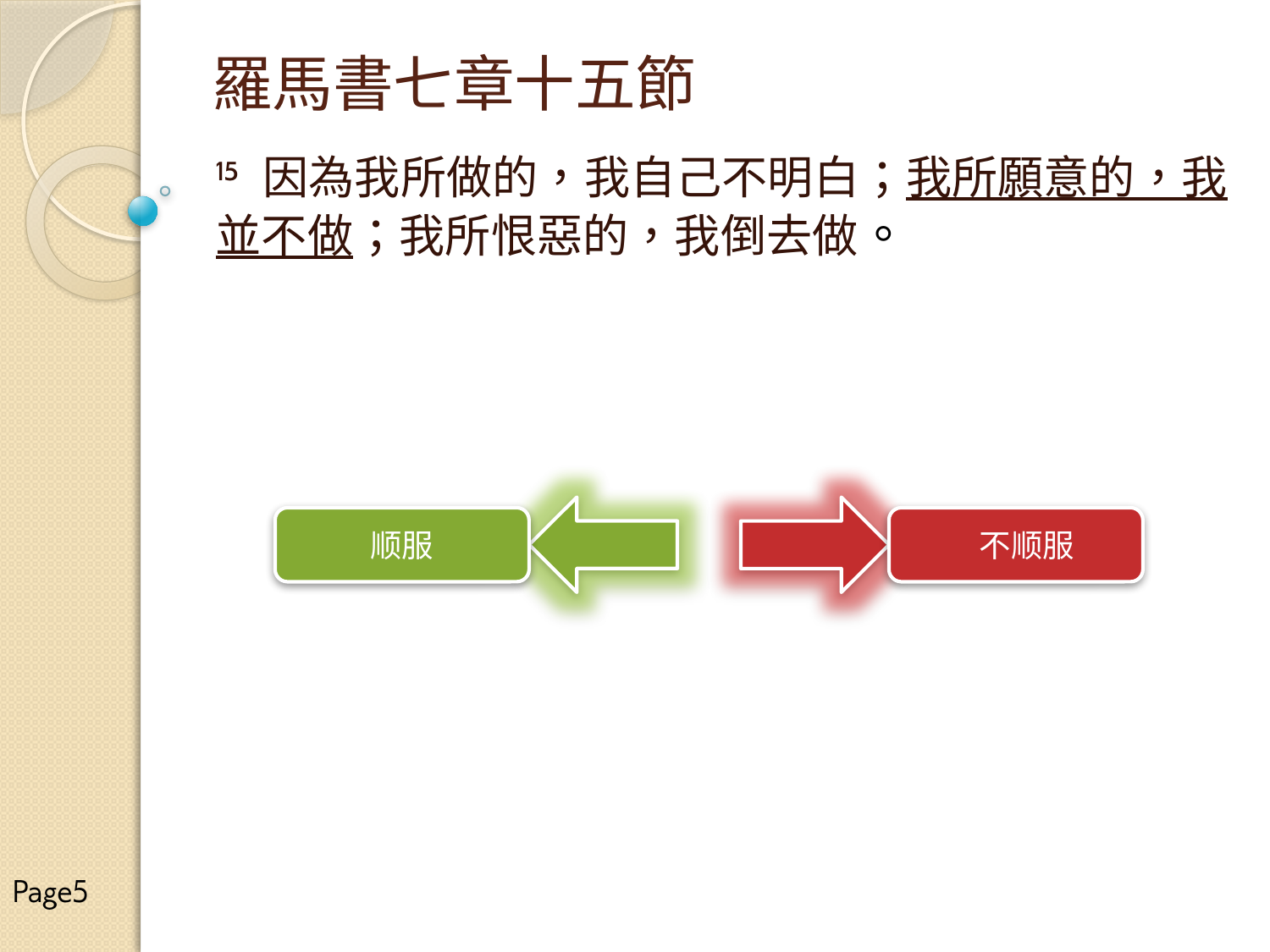

羅馬書七章十五節
15 因為我所做的，我自己不明白；我所願意的，我並不做；我所恨惡的，我倒去做。

顺服
  不顺服
Page5